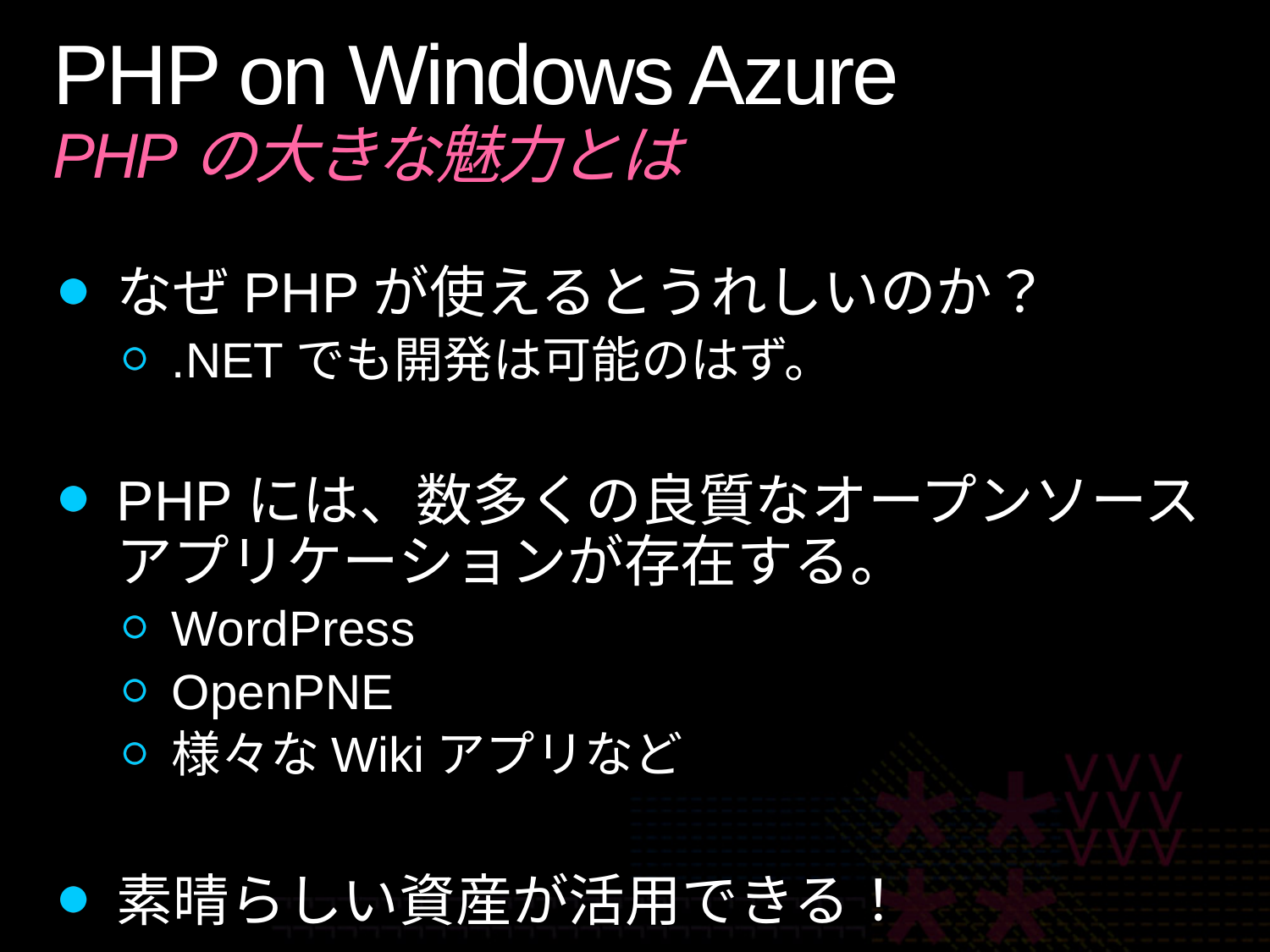

# PHP on Windows Azure PHPの大きな魅力とは
なぜPHPが使えるとうれしいのか？
.NETでも開発は可能のはず。

PHPには、数多くの良質なオープンソースアプリケーションが存在する。
WordPress
OpenPNE
様々なWikiアプリなど

素晴らしい資産が活用できる！